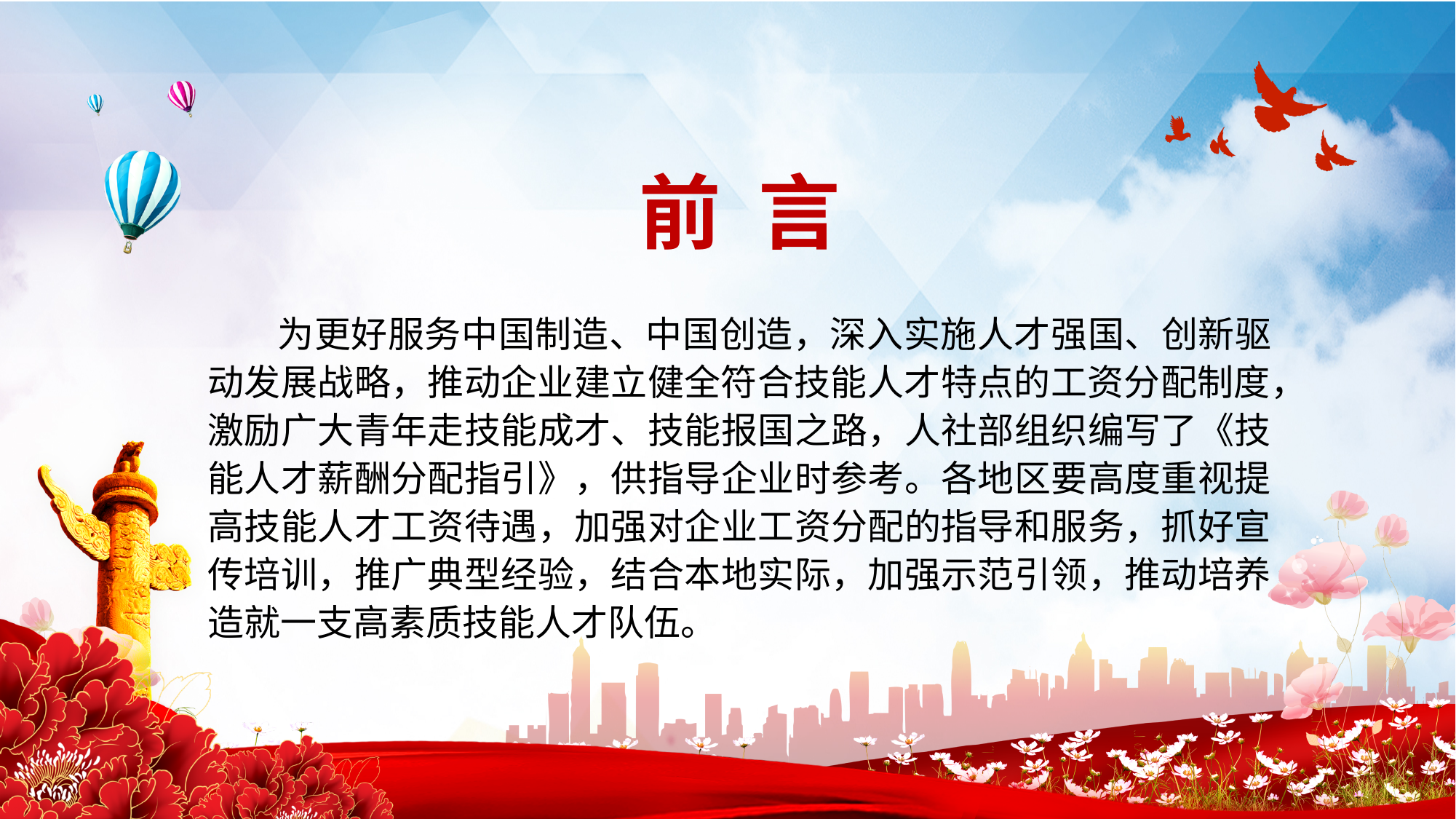

前  言

       为更好服务中国制造、中国创造，深入实施人才强国、创新驱动发展战略，推动企业建立健全符合技能人才特点的工资分配制度，激励广大青年走技能成才、技能报国之路，人社部组织编写了《技能人才薪酬分配指引》，供指导企业时参考。各地区要高度重视提高技能人才工资待遇，加强对企业工资分配的指导和服务，抓好宣传培训，推广典型经验，结合本地实际，加强示范引领，推动培养造就一支高素质技能人才队伍。